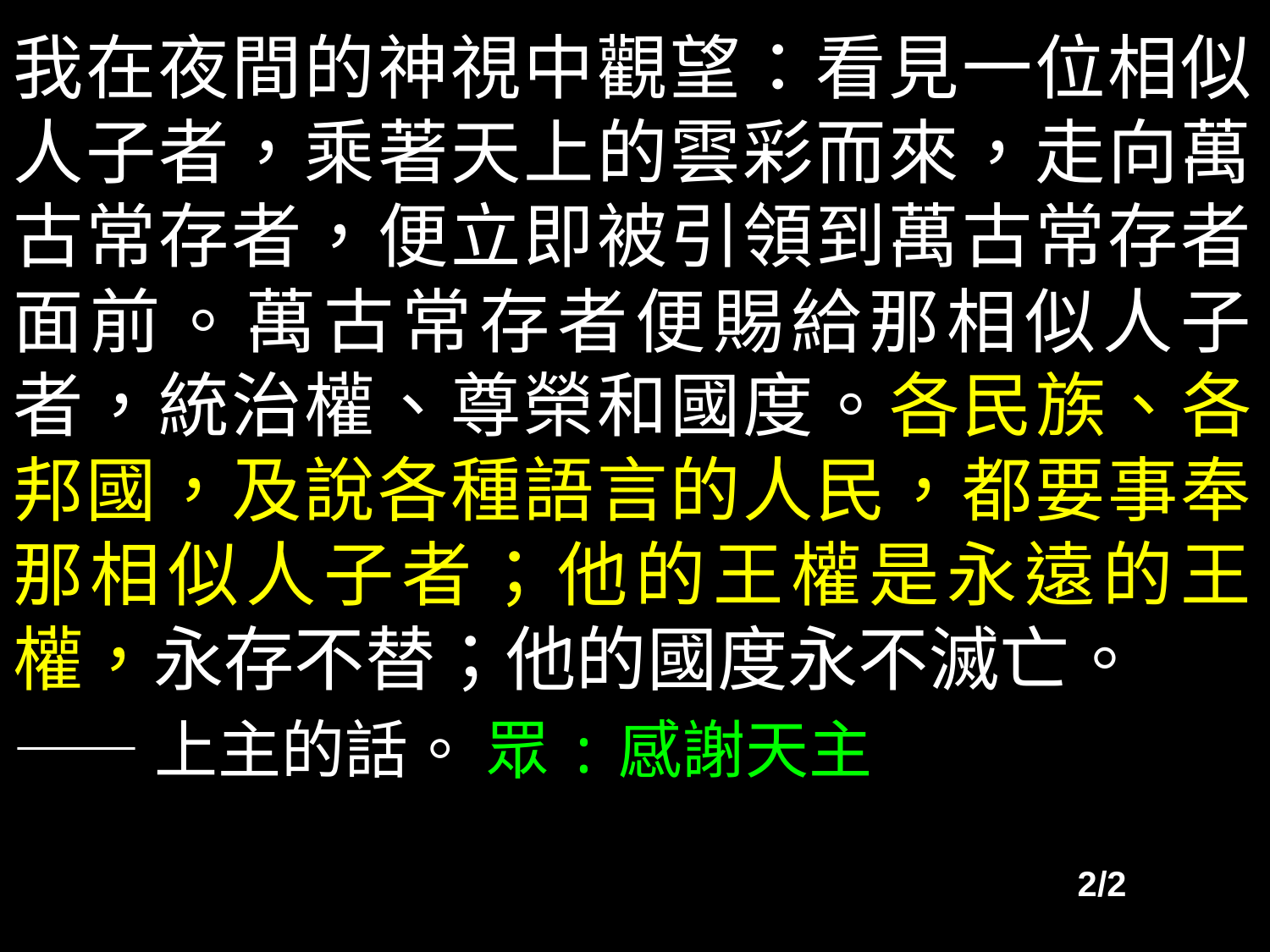

我在夜間的神視中觀望：看見一位相似人子者，乘著天上的雲彩而來，走向萬古常存者，便立即被引領到萬古常存者面前。萬古常存者便賜給那相似人子者，統治權、尊榮和國度。各民族、各邦國，及說各種語言的人民，都要事奉那相似人子者；他的王權是永遠的王權，永存不替；他的國度永不滅亡。
——上主的話。 眾:感謝天主

2/2